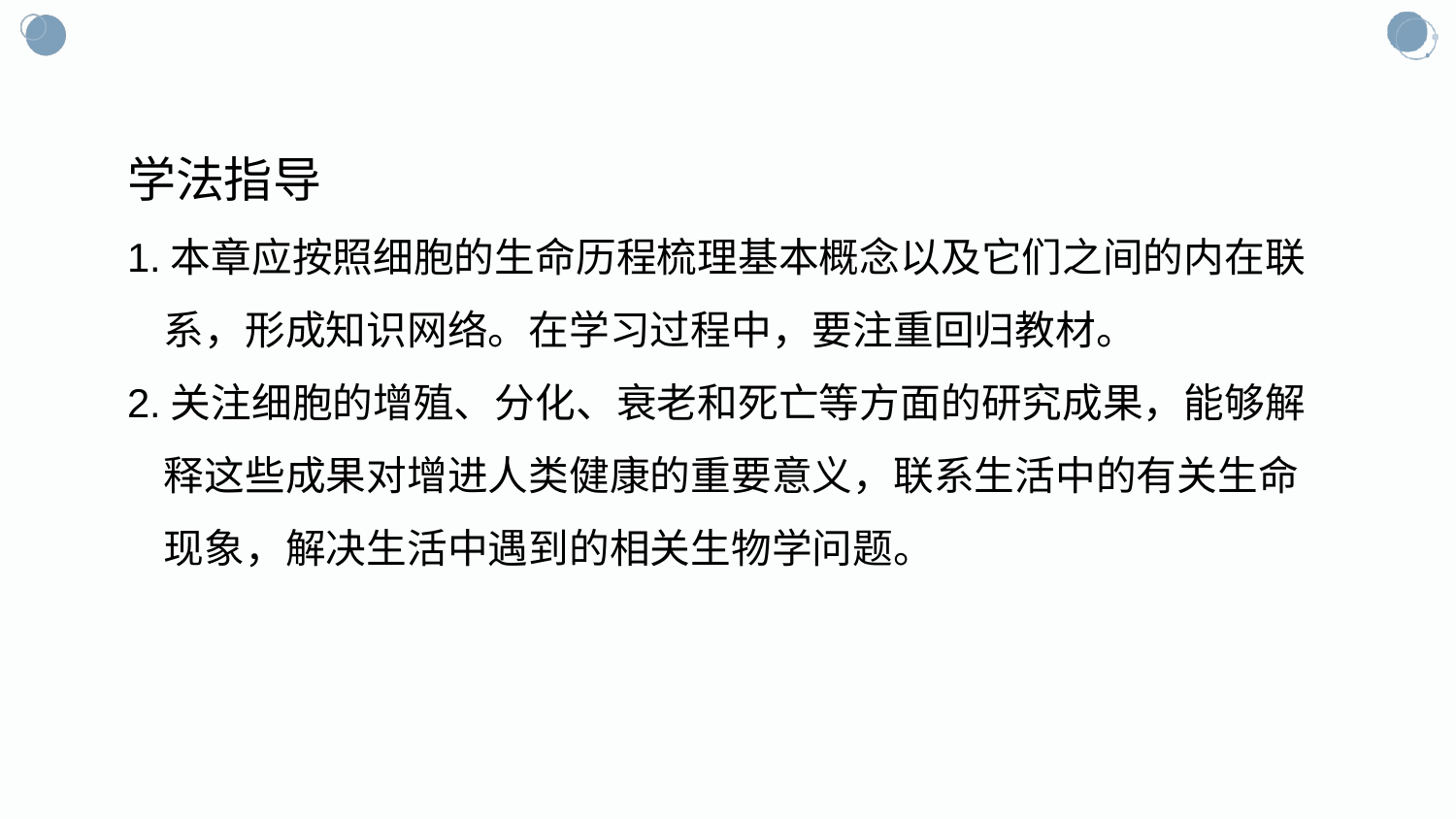

学法指导
1.本章应按照细胞的生命历程梳理基本概念以及它们之间的内在联
   系，形成知识网络。在学习过程中，要注重回归教材。
2.关注细胞的增殖、分化、衰老和死亡等方面的研究成果，能够解
   释这些成果对增进人类健康的重要意义，联系生活中的有关生命
   现象，解决生活中遇到的相关生物学问题。